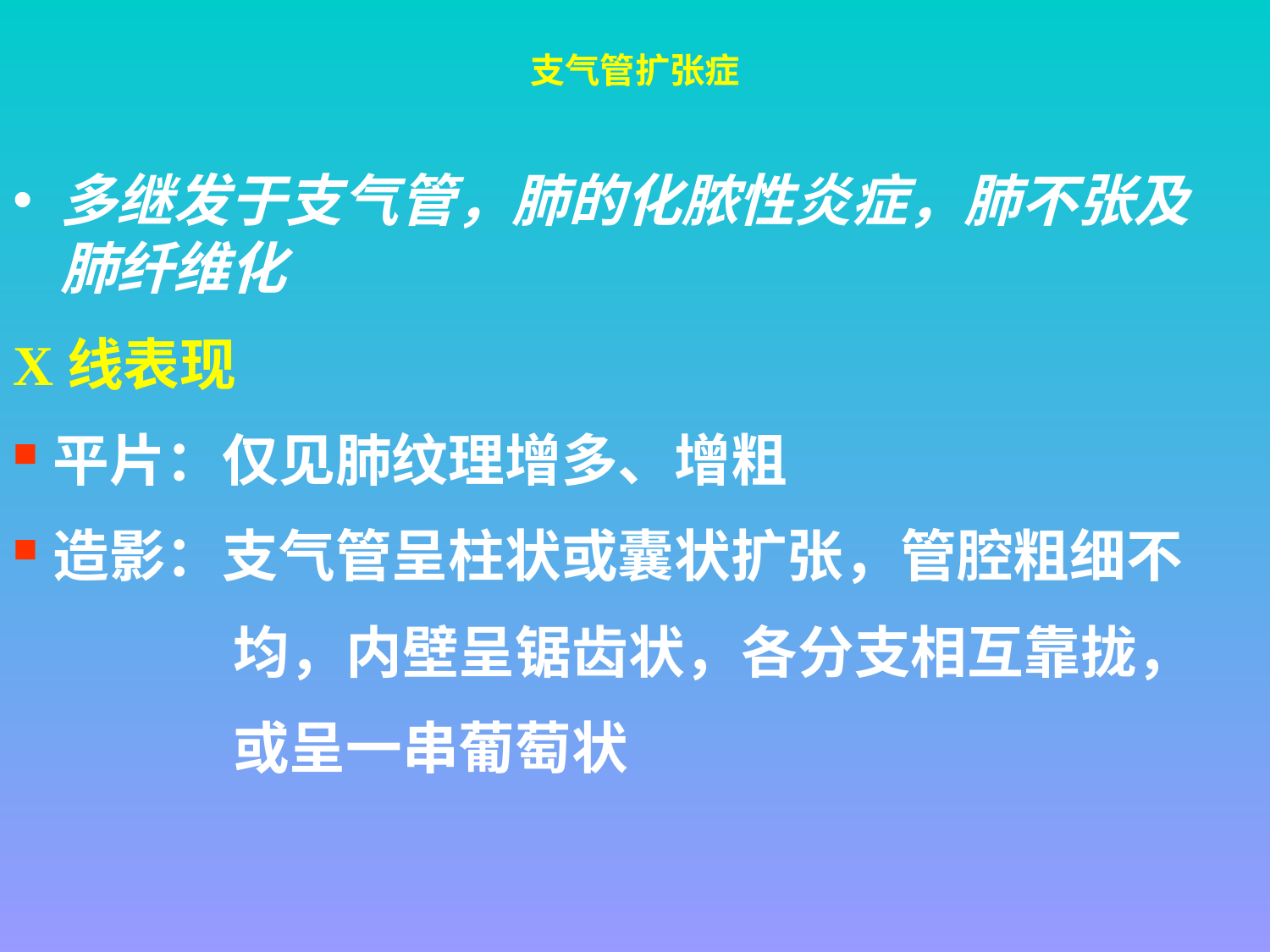

# 支气管扩张症
多继发于支气管，肺的化脓性炎症，肺不张及肺纤维化
X线表现
平片：仅见肺纹理增多、增粗
造影：支气管呈柱状或囊状扩张，管腔粗细不
                均，内壁呈锯齿状，各分支相互靠拢，
                或呈一串葡萄状